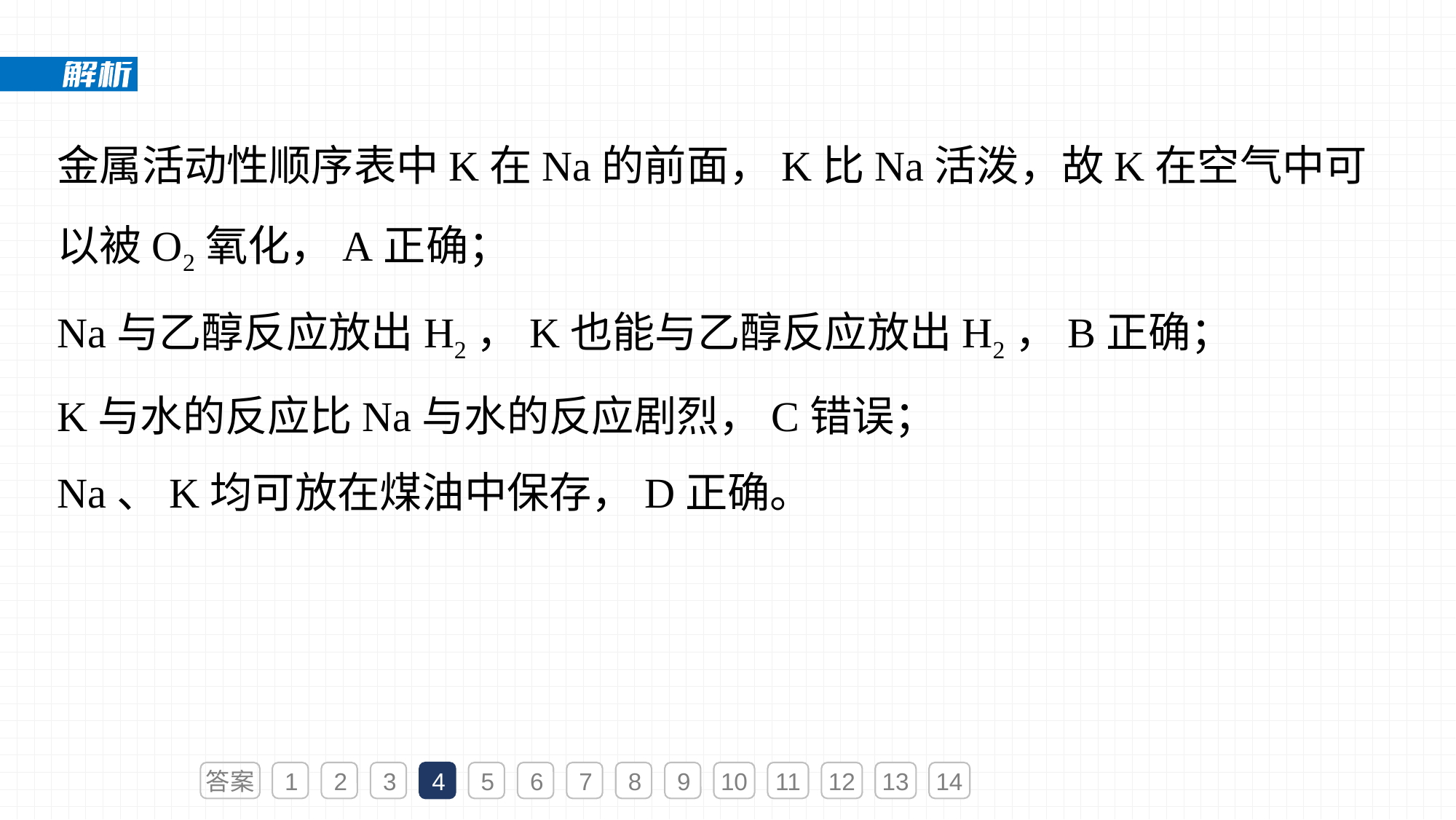

金属活动性顺序表中K在Na的前面，K比Na活泼，故K在空气中可以被O2氧化，A正确；
Na与乙醇反应放出H2，K也能与乙醇反应放出H2，B正确；
K与水的反应比Na与水的反应剧烈，C错误；
Na、K均可放在煤油中保存，D正确。
答案
1
2
3
4
5
6
7
8
9
10
11
12
13
14